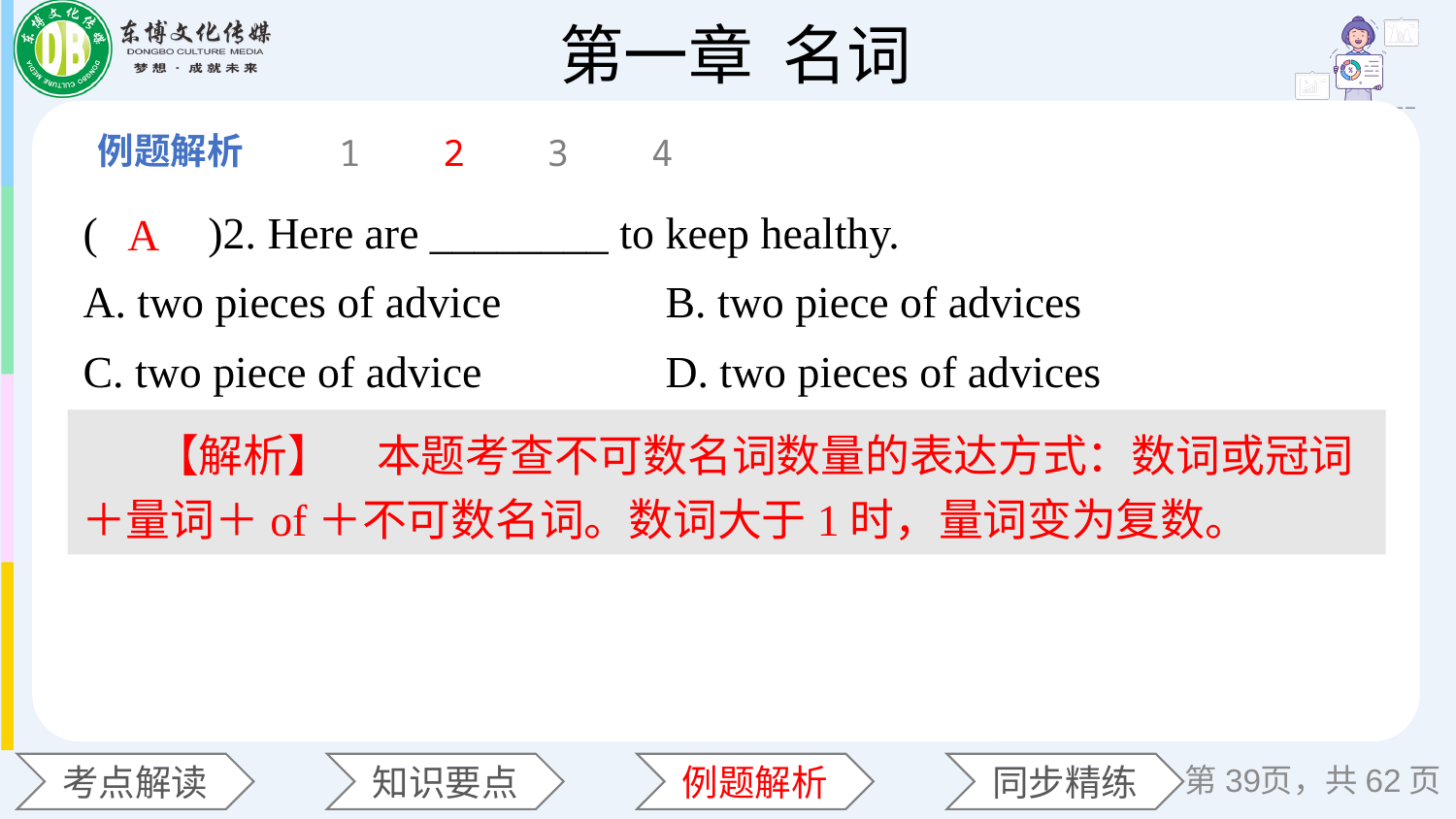

1
2
3
4
(　　)2. Here are ________ to keep healthy.
A. two pieces of advice    	B. two piece of advices
C. two piece of advice    	D. two pieces of advices

A
【解析】　本题考查不可数名词数量的表达方式：数词或冠词＋量词＋of＋不可数名词。数词大于1时，量词变为复数。
第39页，共62页